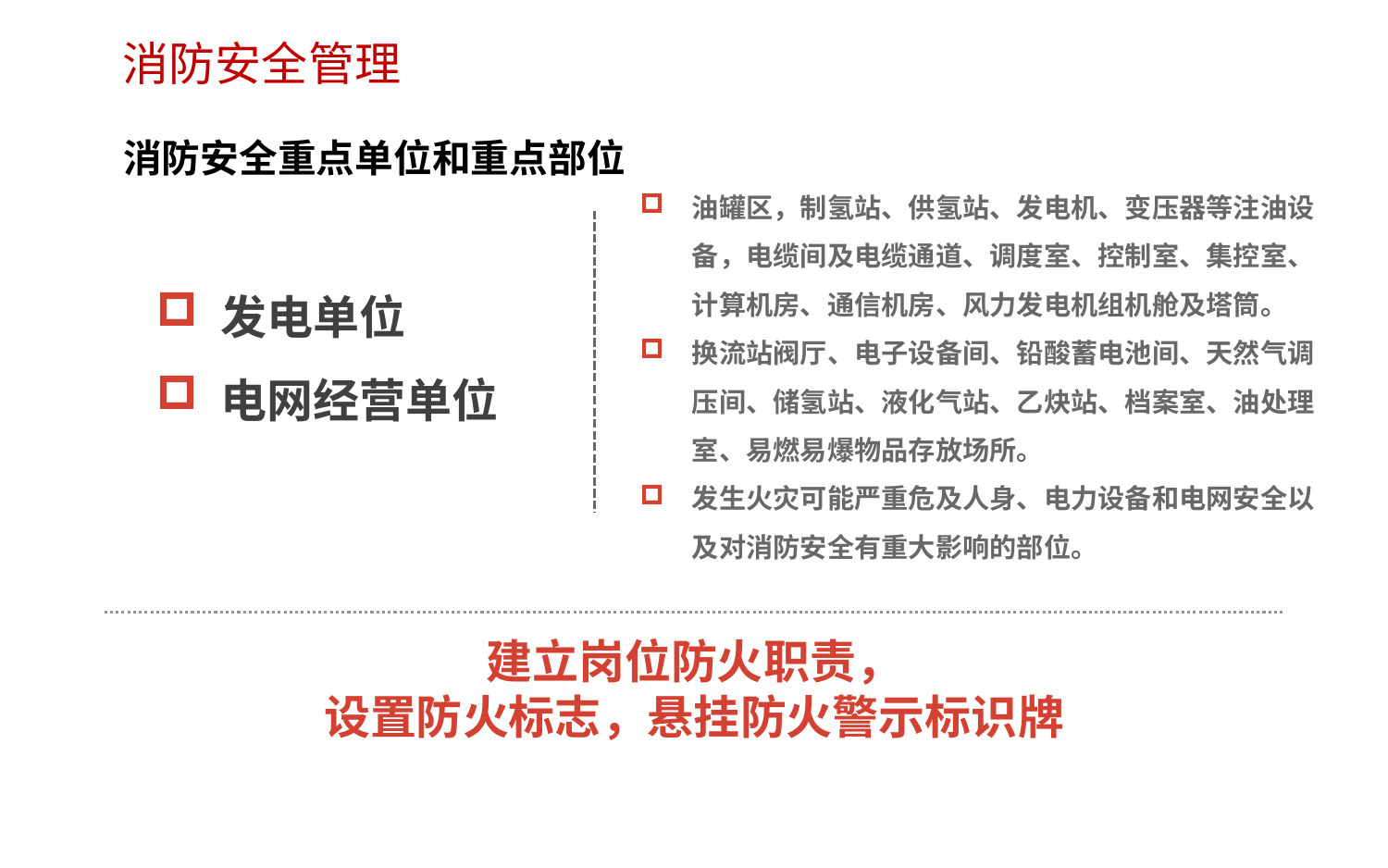

消防安全管理
消防安全重点单位和重点部位
油罐区，制氢站、供氢站、发电机、变压器等注油设备，电缆间及电缆通道、调度室、控制室、集控室、计算机房、通信机房、风力发电机组机舱及塔筒。
换流站阀厅、电子设备间、铅酸蓄电池间、天然气调压间、储氢站、液化气站、乙炔站、档案室、油处理室、易燃易爆物品存放场所。
发生火灾可能严重危及人身、电力设备和电网安全以及对消防安全有重大影响的部位。
 发电单位
 电网经营单位
建立岗位防火职责，
设置防火标志，悬挂防火警示标识牌